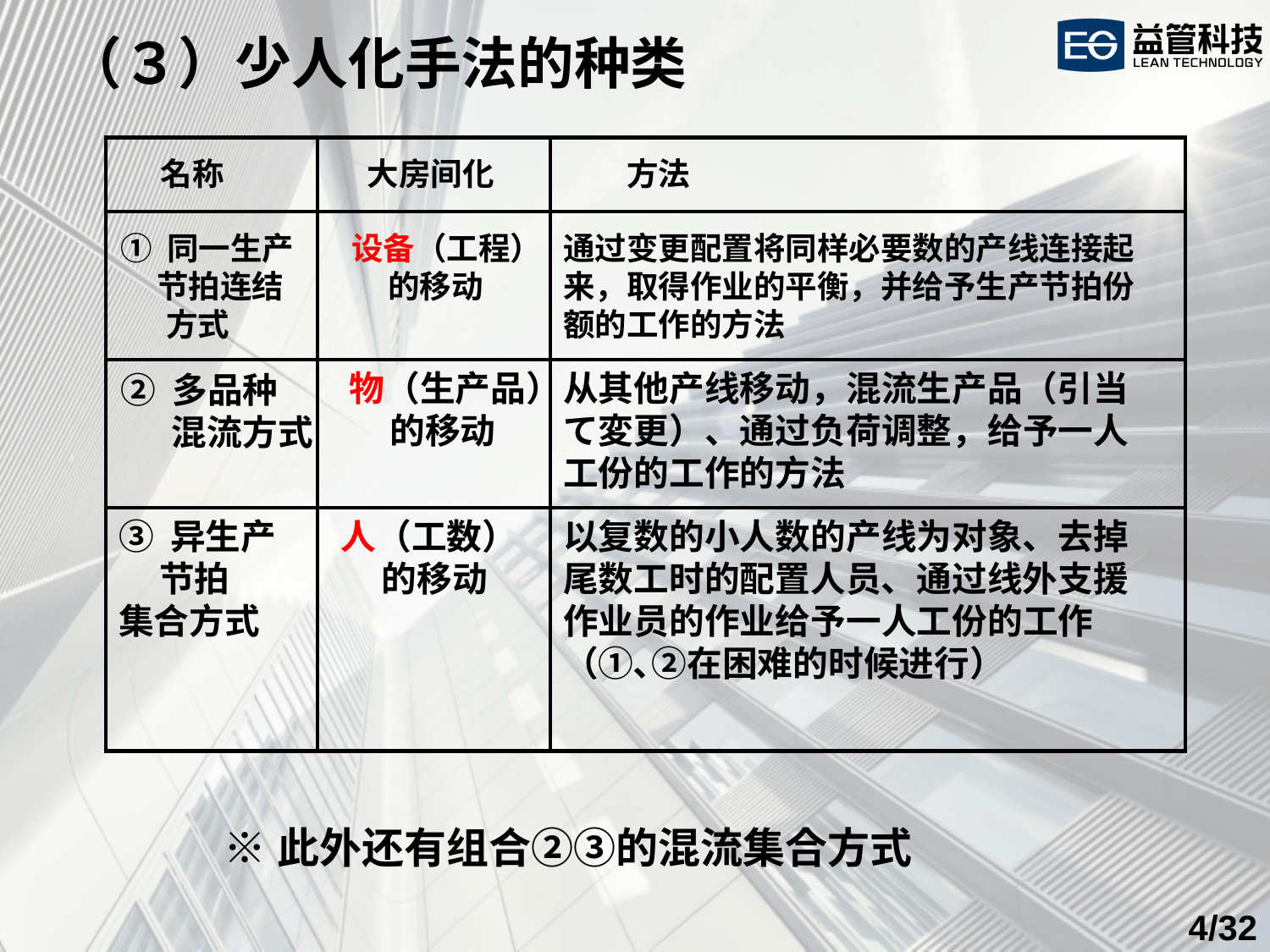

（３）少人化手法的种类

名称
大房间化
方法

通过变更配置将同样必要数的产线连接起来，取得作业的平衡，并给予生产节拍份额的工作的方法
① 同一生产
    节拍连结
　  方式
设备（工程）
    的移动

物（生产品）
    的移动
从其他产线移动，混流生产品（引当て変更）、通过负荷调整，给予一人工份的工作的方法
② 多品种
　  混流方式
③ 异生产
    节拍
集合方式

人（工数）
    的移动
以复数的小人数的产线为对象、去掉尾数工时的配置人员、通过线外支援作业员的作业给予一人工份的工作
（①､②在困难的时候进行）
※此外还有组合②③的混流集合方式
4/32